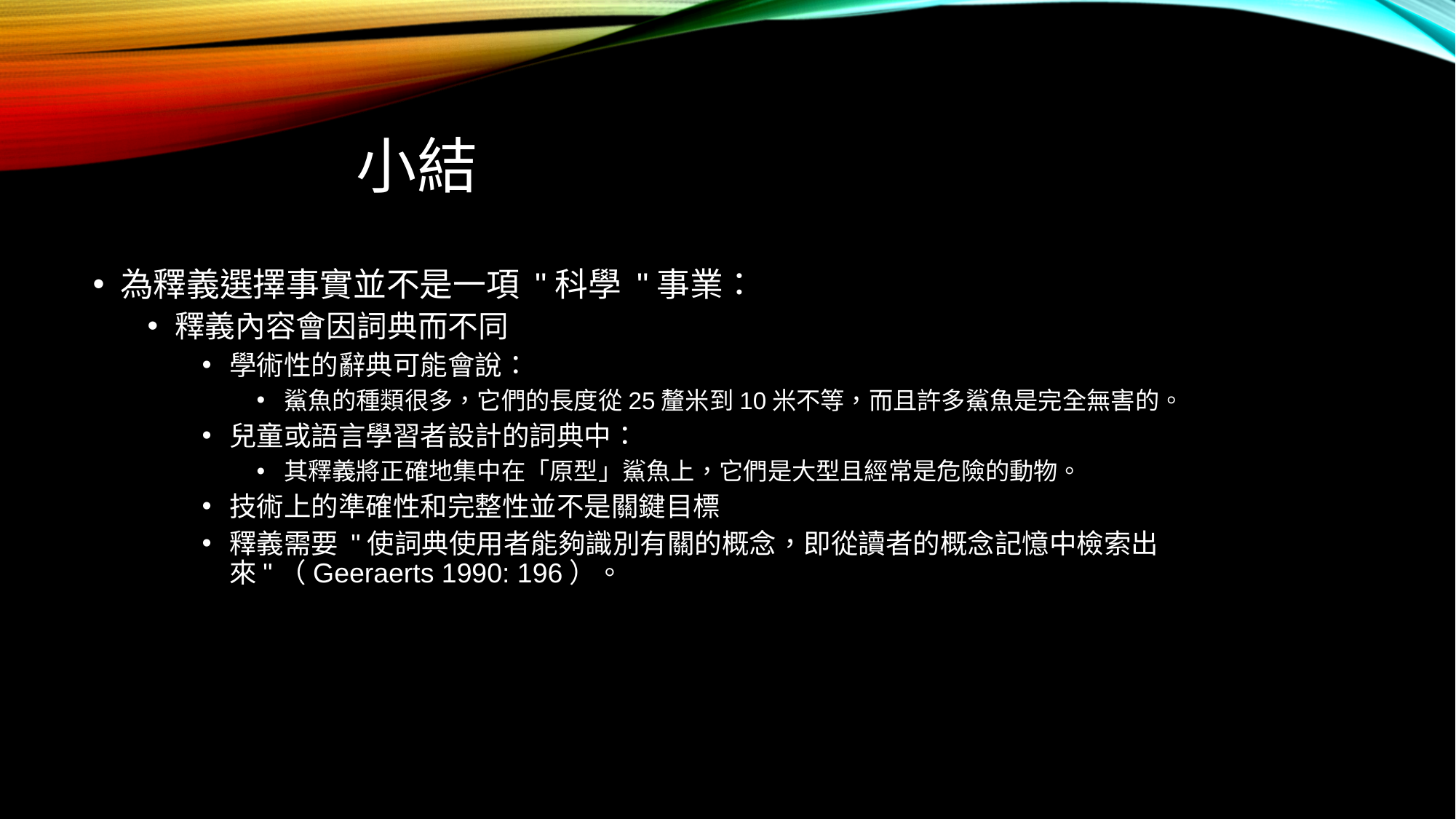

# 小結
為釋義選擇事實並不是一項 "科學 "事業：
釋義內容會因詞典而不同
學術性的辭典可能會說：
鯊魚的種類很多，它們的長度從25釐米到10米不等，而且許多鯊魚是完全無害的。
兒童或語言學習者設計的詞典中：
其釋義將正確地集中在「原型」鯊魚上，它們是大型且經常是危險的動物。
技術上的準確性和完整性並不是關鍵目標
釋義需要 "使詞典使用者能夠識別有關的概念，即從讀者的概念記憶中檢索出來"（Geeraerts 1990: 196）。